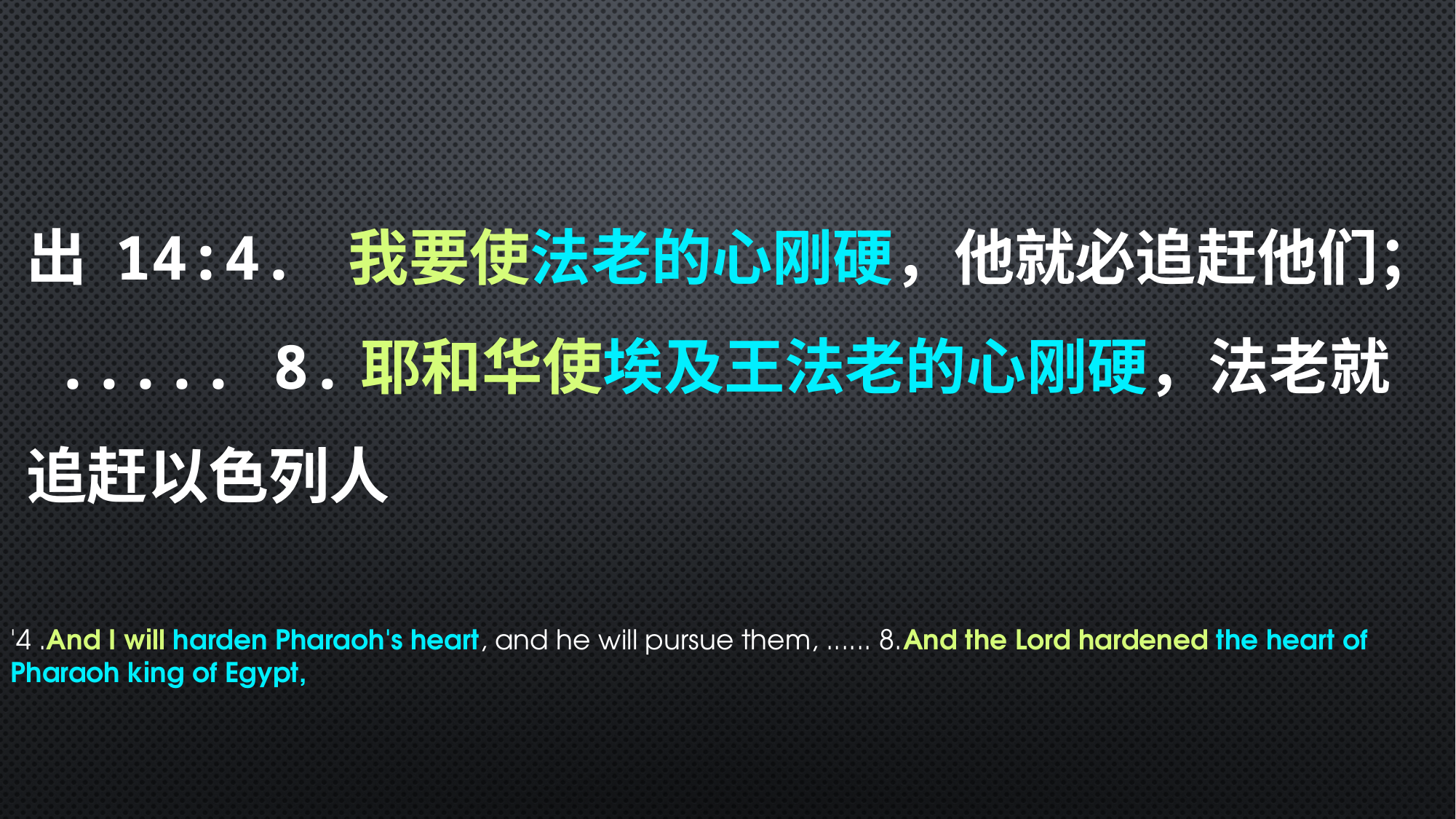

出 14:4. 我要使法老的心刚硬，他就必追赶他们； ..... 8.耶和华使埃及王法老的心刚硬，法老就追赶以色列人
'4 .And I will harden Pharaoh's heart, and he will pursue them, ...... 8.And the Lord hardened the heart of Pharaoh king of Egypt,